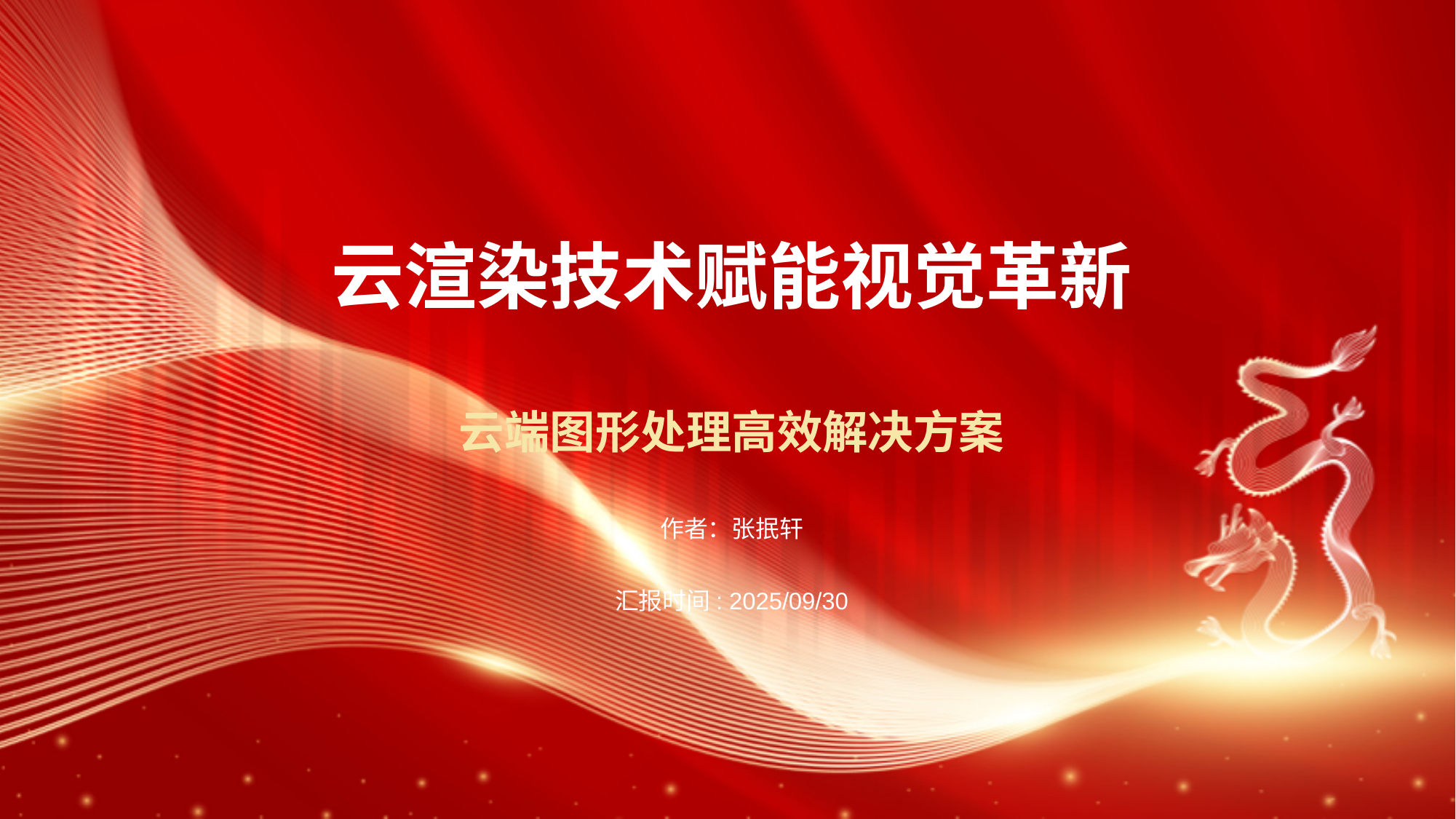

云渲染技术赋能视觉革新
云端图形处理高效解决方案

作者：张抿轩

汇报时间: 2025/09/30